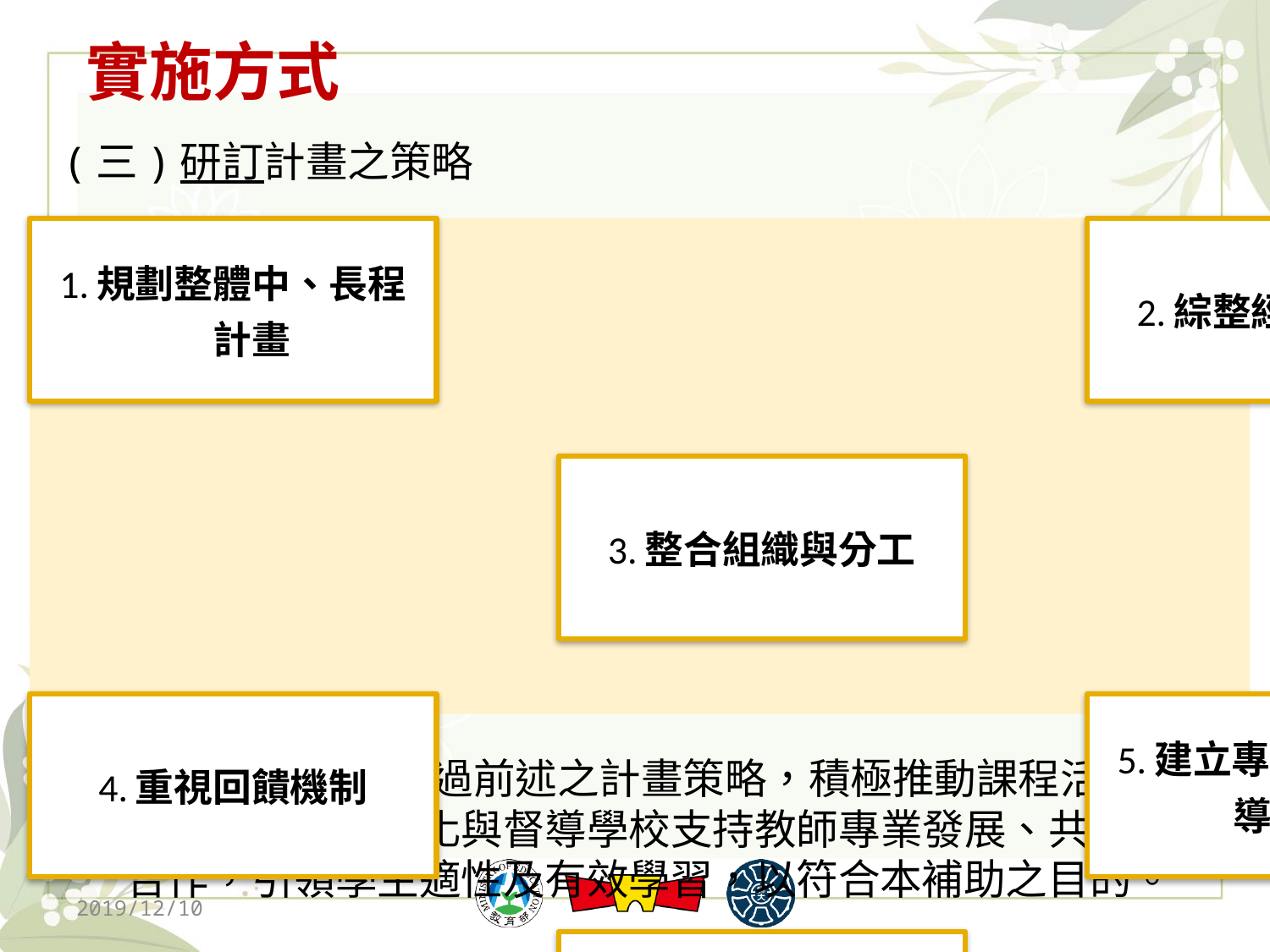

# 實施方式
(三)研訂計畫之策略

(四)地方政府可透過前述之計畫策略，積極推動課程活化與教學精進，並強化與督導學校支持教師專業發展、共倡親師合作，引領學生適性及有效學習，以符合本補助之目的。

4.重視回饋機制
3.整合組織與分工
1.規劃整體中、長程 計畫

2019/12/10